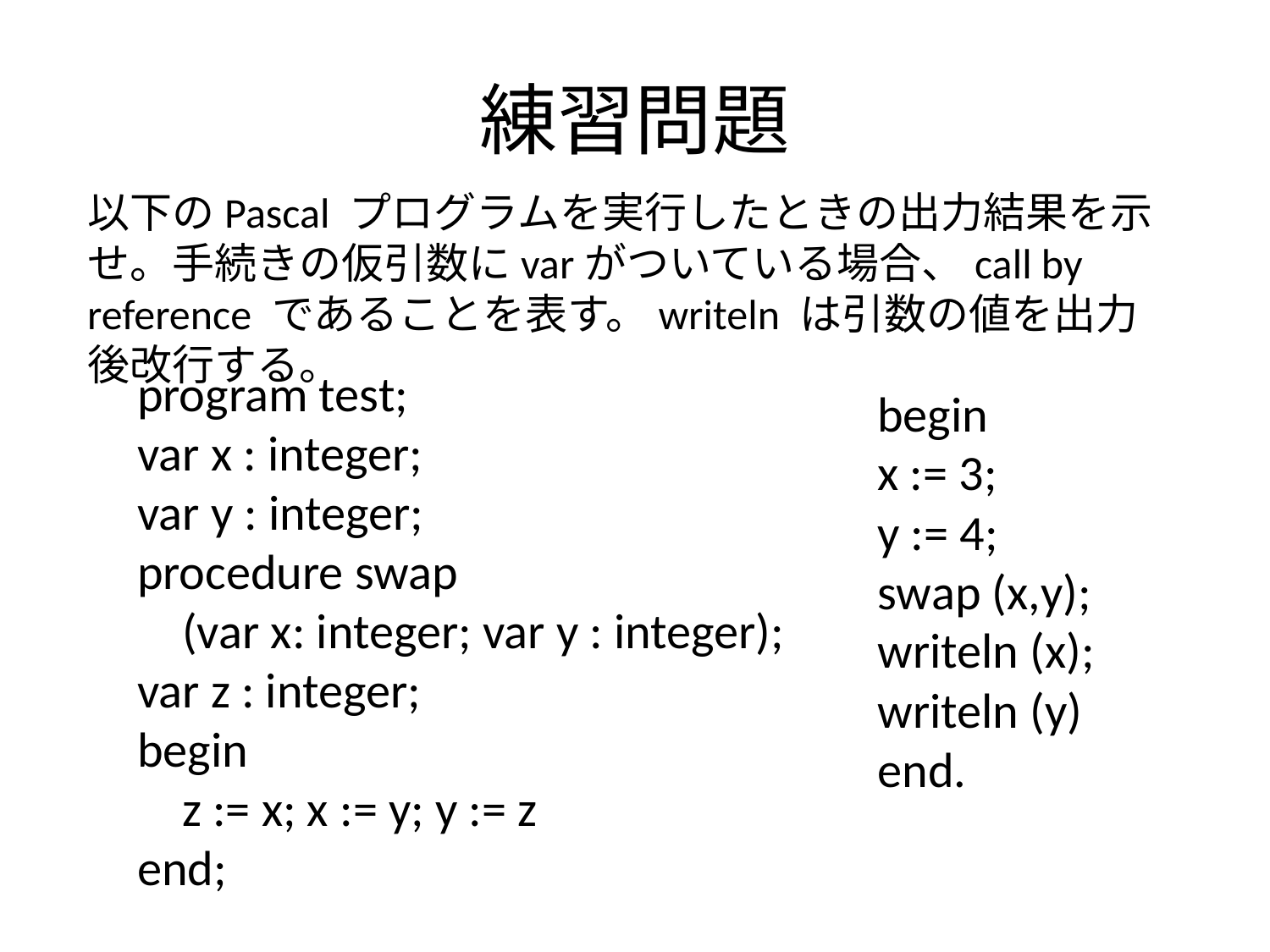

# 練習問題
以下のPascal プログラムを実行したときの出力結果を示せ。手続きの仮引数にvarがついている場合、call by reference であることを表す。writeln は引数の値を出力後改行する。
program test;
var x : integer;
var y : integer;
procedure swap
    (var x: integer; var y : integer);
var z : integer;
begin
    z := x; x := y; y := z
end;
begin
x := 3;
y := 4;
swap (x,y);
writeln (x);
writeln (y)
end.